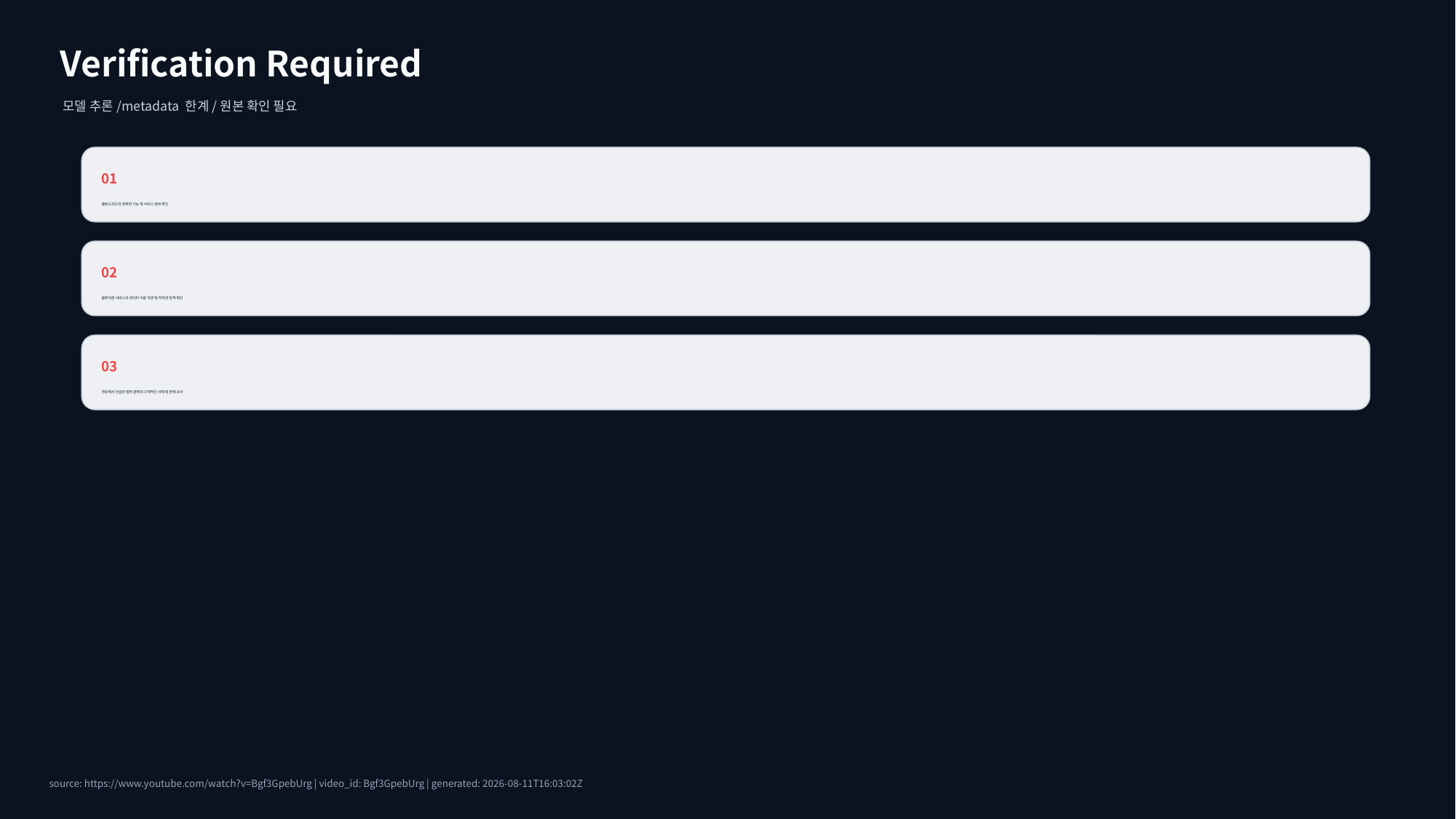

Verification Required
모델 추론/metadata 한계/원본 확인 필요

01
클로드코드의 정확한 기능 및 서비스 범위 확인

02
블루리본 서비스의 데이터 이용 약관 및 저작권 정책 확인

03
영상에서 언급된 법적 문제의 구체적인 사례 및 판례 조사
source: https://www.youtube.com/watch?v=Bgf3GpebUrg | video_id: Bgf3GpebUrg | generated: 2026-08-11T16:03:02Z